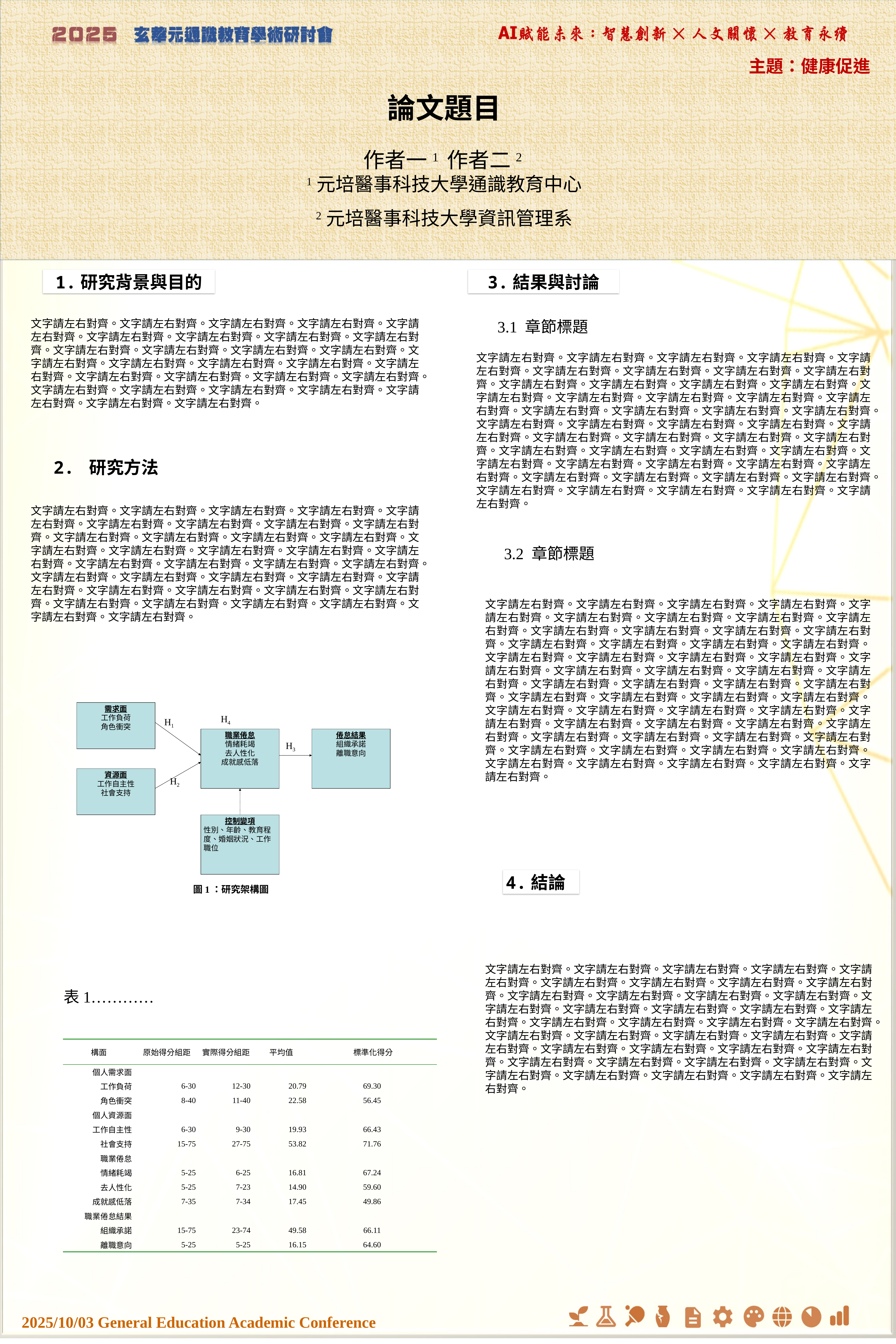

主題：健康促進
論文題目
作者一1 作者二2
1元培醫事科技大學通識教育中心
2元培醫事科技大學資訊管理系

1.研究背景與目的
3.結果與討論
文字請左右對齊。文字請左右對齊。文字請左右對齊。文字請左右對齊。文字請左右對齊。文字請左右對齊。文字請左右對齊。文字請左右對齊。文字請左右對齊。文字請左右對齊。文字請左右對齊。文字請左右對齊。文字請左右對齊。文字請左右對齊。文字請左右對齊。文字請左右對齊。文字請左右對齊。文字請左右對齊。文字請左右對齊。文字請左右對齊。文字請左右對齊。文字請左右對齊。文字請左右對齊。文字請左右對齊。文字請左右對齊。文字請左右對齊。文字請左右對齊。文字請左右對齊。文字請左右對齊。
3.1 章節標題
文字請左右對齊。文字請左右對齊。文字請左右對齊。文字請左右對齊。文字請左右對齊。文字請左右對齊。文字請左右對齊。文字請左右對齊。文字請左右對齊。文字請左右對齊。文字請左右對齊。文字請左右對齊。文字請左右對齊。文字請左右對齊。文字請左右對齊。文字請左右對齊。文字請左右對齊。文字請左右對齊。文字請左右對齊。文字請左右對齊。文字請左右對齊。文字請左右對齊。文字請左右對齊。文字請左右對齊。文字請左右對齊。文字請左右對齊。文字請左右對齊。文字請左右對齊。文字請左右對齊。文字請左右對齊。文字請左右對齊。文字請左右對齊。文字請左右對齊。文字請左右對齊。文字請左右對齊。文字請左右對齊。文字請左右對齊。文字請左右對齊。文字請左右對齊。文字請左右對齊。文字請左右對齊。文字請左右對齊。文字請左右對齊。文字請左右對齊。文字請左右對齊。文字請左右對齊。文字請左右對齊。文字請左右對齊。文字請左右對齊。
2. 研究方法
文字請左右對齊。文字請左右對齊。文字請左右對齊。文字請左右對齊。文字請左右對齊。文字請左右對齊。文字請左右對齊。文字請左右對齊。文字請左右對齊。文字請左右對齊。文字請左右對齊。文字請左右對齊。文字請左右對齊。文字請左右對齊。文字請左右對齊。文字請左右對齊。文字請左右對齊。文字請左右對齊。文字請左右對齊。文字請左右對齊。文字請左右對齊。文字請左右對齊。文字請左右對齊。文字請左右對齊。文字請左右對齊。文字請左右對齊。文字請左右對齊。文字請左右對齊。文字請左右對齊。文字請左右對齊。文字請左右對齊。文字請左右對齊。文字請左右對齊。文字請左右對齊。文字請左右對齊。文字請左右對齊。文字請左右對齊。
3.2 章節標題
文字請左右對齊。文字請左右對齊。文字請左右對齊。文字請左右對齊。文字請左右對齊。文字請左右對齊。文字請左右對齊。文字請左右對齊。文字請左右對齊。文字請左右對齊。文字請左右對齊。文字請左右對齊。文字請左右對齊。文字請左右對齊。文字請左右對齊。文字請左右對齊。文字請左右對齊。文字請左右對齊。文字請左右對齊。文字請左右對齊。文字請左右對齊。文字請左右對齊。文字請左右對齊。文字請左右對齊。文字請左右對齊。文字請左右對齊。文字請左右對齊。文字請左右對齊。文字請左右對齊。文字請左右對齊。文字請左右對齊。文字請左右對齊。文字請左右對齊。文字請左右對齊。文字請左右對齊。文字請左右對齊。文字請左右對齊。文字請左右對齊。文字請左右對齊。文字請左右對齊。文字請左右對齊。文字請左右對齊。文字請左右對齊。文字請左右對齊。文字請左右對齊。文字請左右對齊。文字請左右對齊。文字請左右對齊。文字請左右對齊。文字請左右對齊。文字請左右對齊。文字請左右對齊。文字請左右對齊。文字請左右對齊。文字請左右對齊。文字請左右對齊。
需求面
工作負荷
角色衝突

職業倦怠
情緒耗竭
去人性化
成就感低落
倦怠結果
組織承諾
離職意向

資源面
工作自主性
社會支持

控制變項
性別、年齡、教育程度、婚姻狀況、工作職位
H4
H1
H3
H2
圖1：研究架構圖

4.結論
文字請左右對齊。文字請左右對齊。文字請左右對齊。文字請左右對齊。文字請左右對齊。文字請左右對齊。文字請左右對齊。文字請左右對齊。文字請左右對齊。文字請左右對齊。文字請左右對齊。文字請左右對齊。文字請左右對齊。文字請左右對齊。文字請左右對齊。文字請左右對齊。文字請左右對齊。文字請左右對齊。文字請左右對齊。文字請左右對齊。文字請左右對齊。文字請左右對齊。文字請左右對齊。文字請左右對齊。文字請左右對齊。文字請左右對齊。文字請左右對齊。文字請左右對齊。文字請左右對齊。文字請左右對齊。文字請左右對齊。文字請左右對齊。文字請左右對齊。文字請左右對齊。文字請左右對齊。文字請左右對齊。文字請左右對齊。文字請左右對齊。文字請左右對齊。文字請左右對齊。
表1…………
| 構面 | 原始得分組距 | 實際得分組距 | 平均值 | 標準化得分 |
| --- | --- | --- | --- | --- |
| 個人需求面 |  |  |  |  |
| 工作負荷 | 6-30 | 12-30 | 20.79 | 69.30 |
| 角色衝突 | 8-40 | 11-40 | 22.58 | 56.45 |
| 個人資源面 |  |  |  |  |
| 工作自主性 | 6-30 | 9-30 | 19.93 | 66.43 |
| 社會支持 | 15-75 | 27-75 | 53.82 | 71.76 |
| 職業倦怠 |  |  |  |  |
| 情緒耗竭 | 5-25 | 6-25 | 16.81 | 67.24 |
| 去人性化 | 5-25 | 7-23 | 14.90 | 59.60 |
| 成就感低落 | 7-35 | 7-34 | 17.45 | 49.86 |
| 職業倦怠結果 |  |  |  |  |
| 組織承諾 | 15-75 | 23-74 | 49.58 | 66.11 |
| 離職意向 | 5-25 | 5-25 | 16.15 | 64.60 |
2025/10/03 General Education Academic Conference